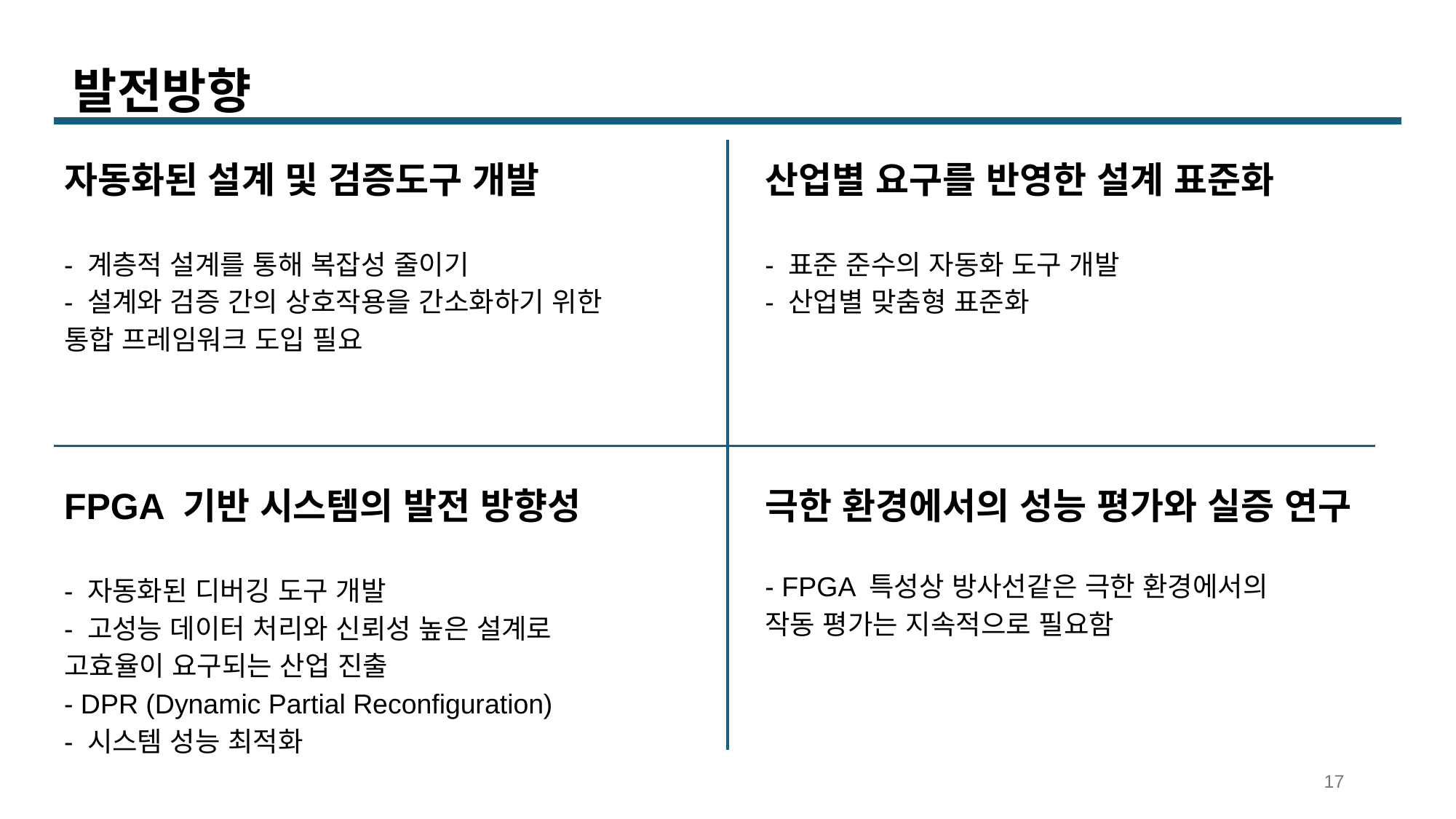

발전방향
자동화된 설계 및 검증도구 개발

- 계층적 설계를 통해 복잡성 줄이기
- 설계와 검증 간의 상호작용을 간소화하기 위한
통합 프레임워크 도입 필요

산업별 요구를 반영한 설계 표준화

- 표준 준수의 자동화 도구 개발
- 산업별 맞춤형 표준화

FPGA 기반 시스템의 발전 방향성

- 자동화된 디버깅 도구 개발
- 고성능 데이터 처리와 신뢰성 높은 설계로 고효율이 요구되는 산업 진출
- DPR (Dynamic Partial Reconfiguration)
- 시스템 성능 최적화

극한 환경에서의 성능 평가와 실증 연구

- FPGA 특성상 방사선같은 극한 환경에서의
작동 평가는 지속적으로 필요함
17